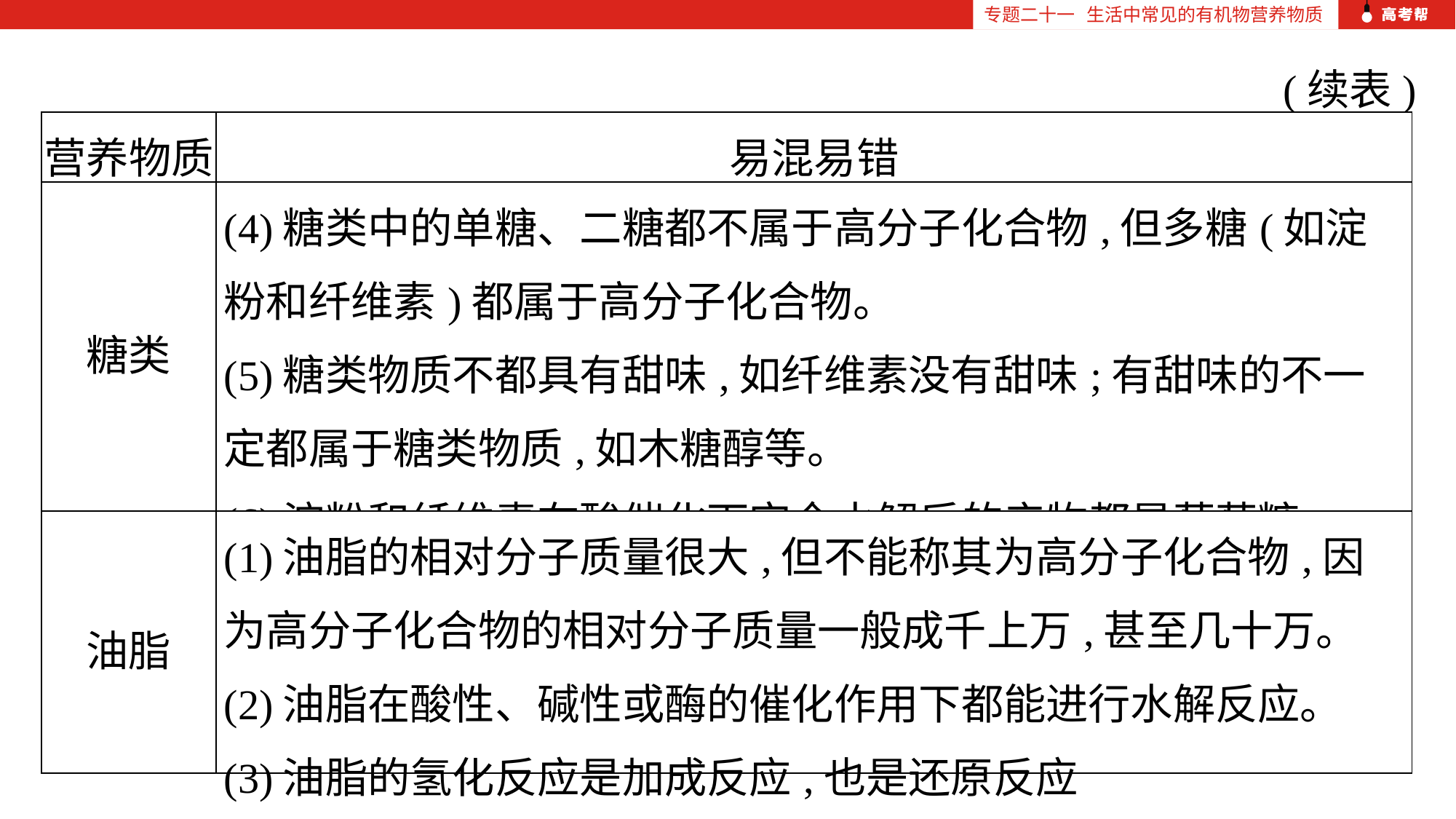

专题二十一   生活中常见的有机物营养物质
(续表)
| 营养物质 | 易混易错 |
| --- | --- |
| 糖类 | (4)糖类中的单糖、二糖都不属于高分子化合物,但多糖(如淀粉和纤维素)都属于高分子化合物。 (5)糖类物质不都具有甜味,如纤维素没有甜味;有甜味的不一定都属于糖类物质,如木糖醇等。 (6)淀粉和纤维素在酸催化下完全水解后的产物都是葡萄糖 |
| 油脂 | (1)油脂的相对分子质量很大,但不能称其为高分子化合物,因为高分子化合物的相对分子质量一般成千上万,甚至几十万。 (2)油脂在酸性、碱性或酶的催化作用下都能进行水解反应。 (3)油脂的氢化反应是加成反应,也是还原反应 |